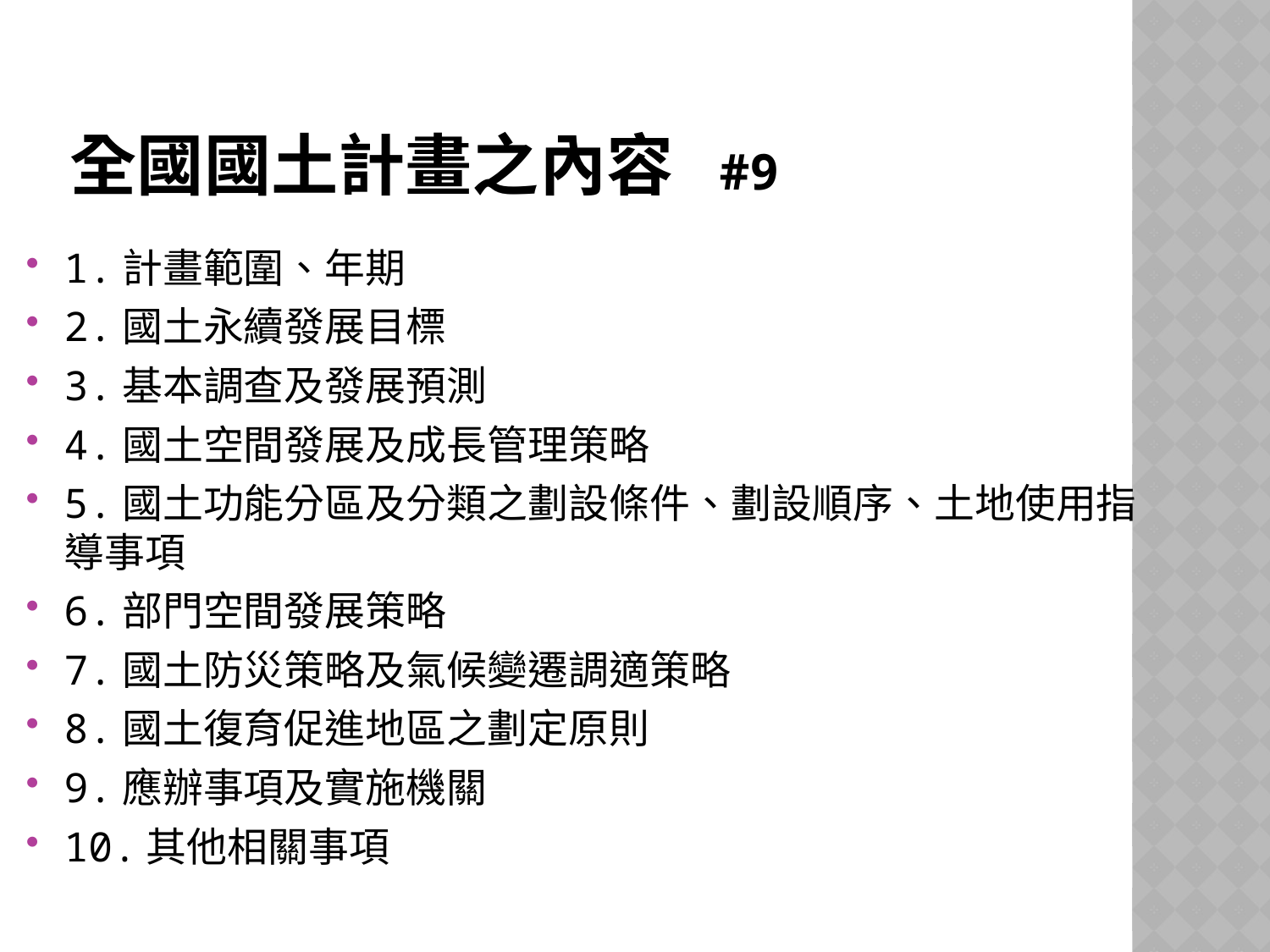

# 全國國土計畫之內容  #9
1.計畫範圍、年期
2.國土永續發展目標
3.基本調查及發展預測
4.國土空間發展及成長管理策略
5.國土功能分區及分類之劃設條件、劃設順序、土地使用指導事項
6.部門空間發展策略
7.國土防災策略及氣候變遷調適策略
8.國土復育促進地區之劃定原則
9.應辦事項及實施機關
10.其他相關事項